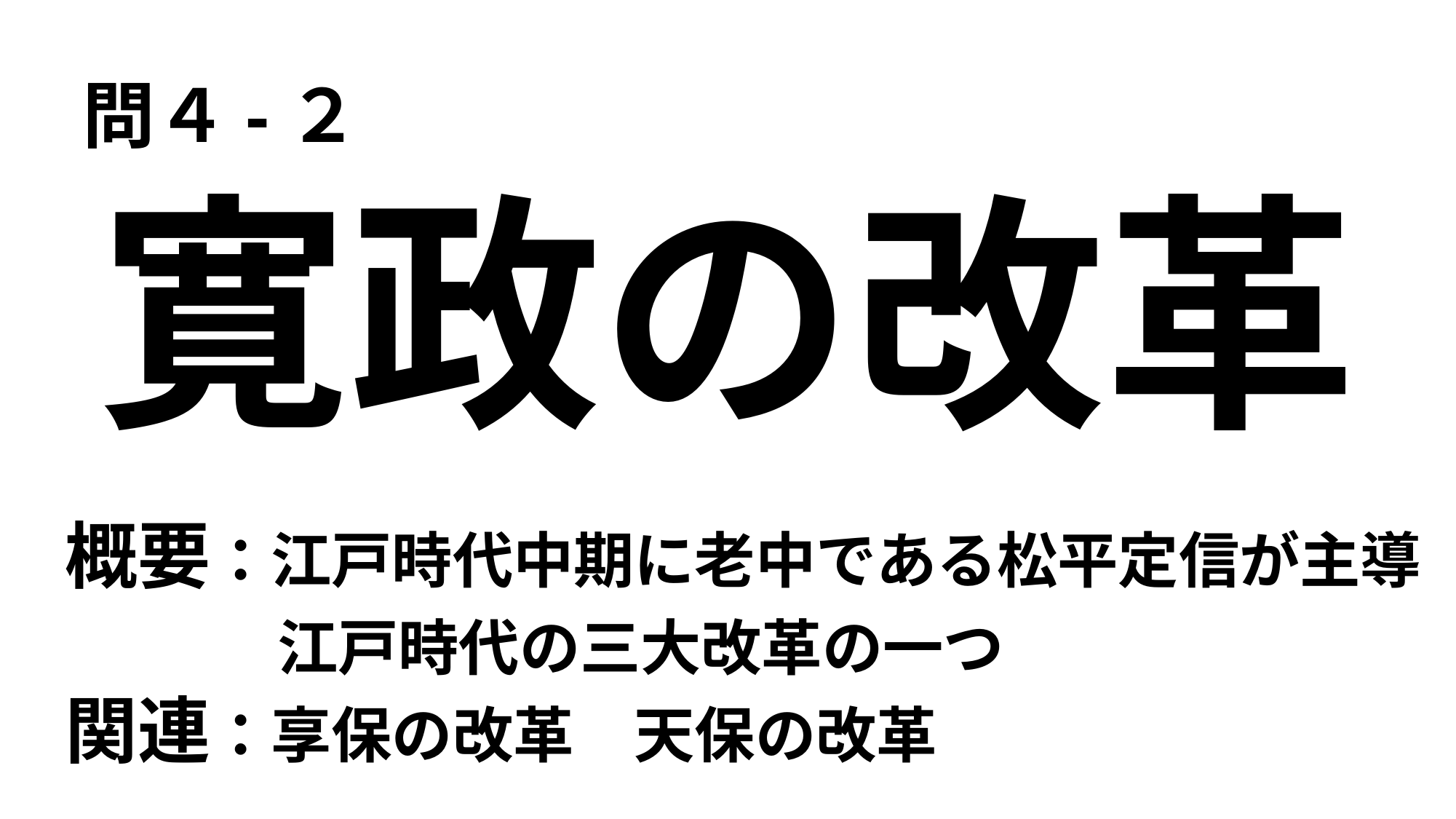

問４-２
寛政の改革
概要：江戸時代中期に老中である松平定信が主導
　　　江戸時代の三大改革の一つ
関連：享保の改革　天保の改革